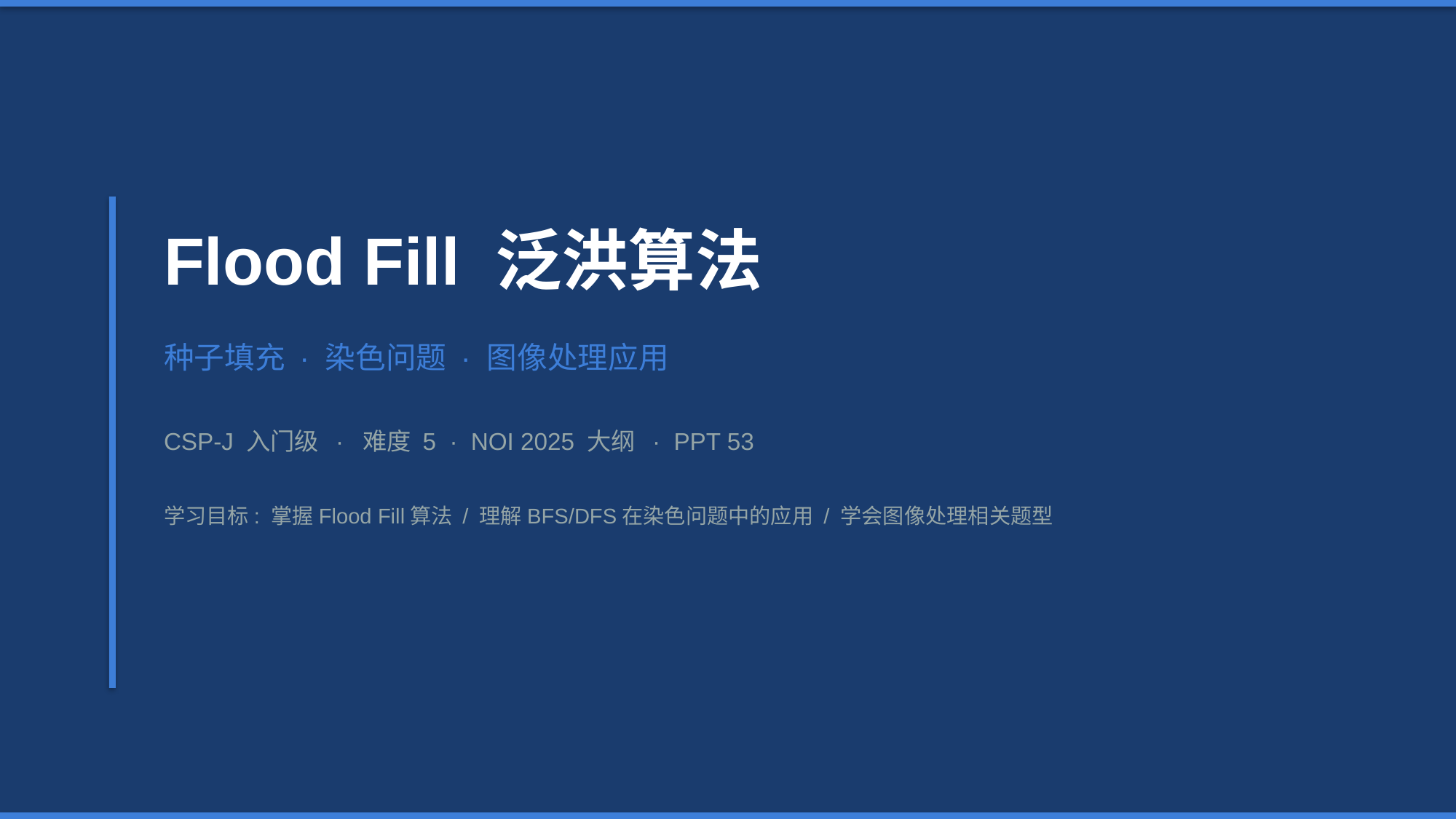

Flood Fill 泛洪算法
种子填充 · 染色问题 · 图像处理应用
CSP-J 入门级  ·  难度 5  ·  NOI 2025 大纲  ·  PPT 53
学习目标: 掌握Flood Fill算法 / 理解BFS/DFS在染色问题中的应用 / 学会图像处理相关题型